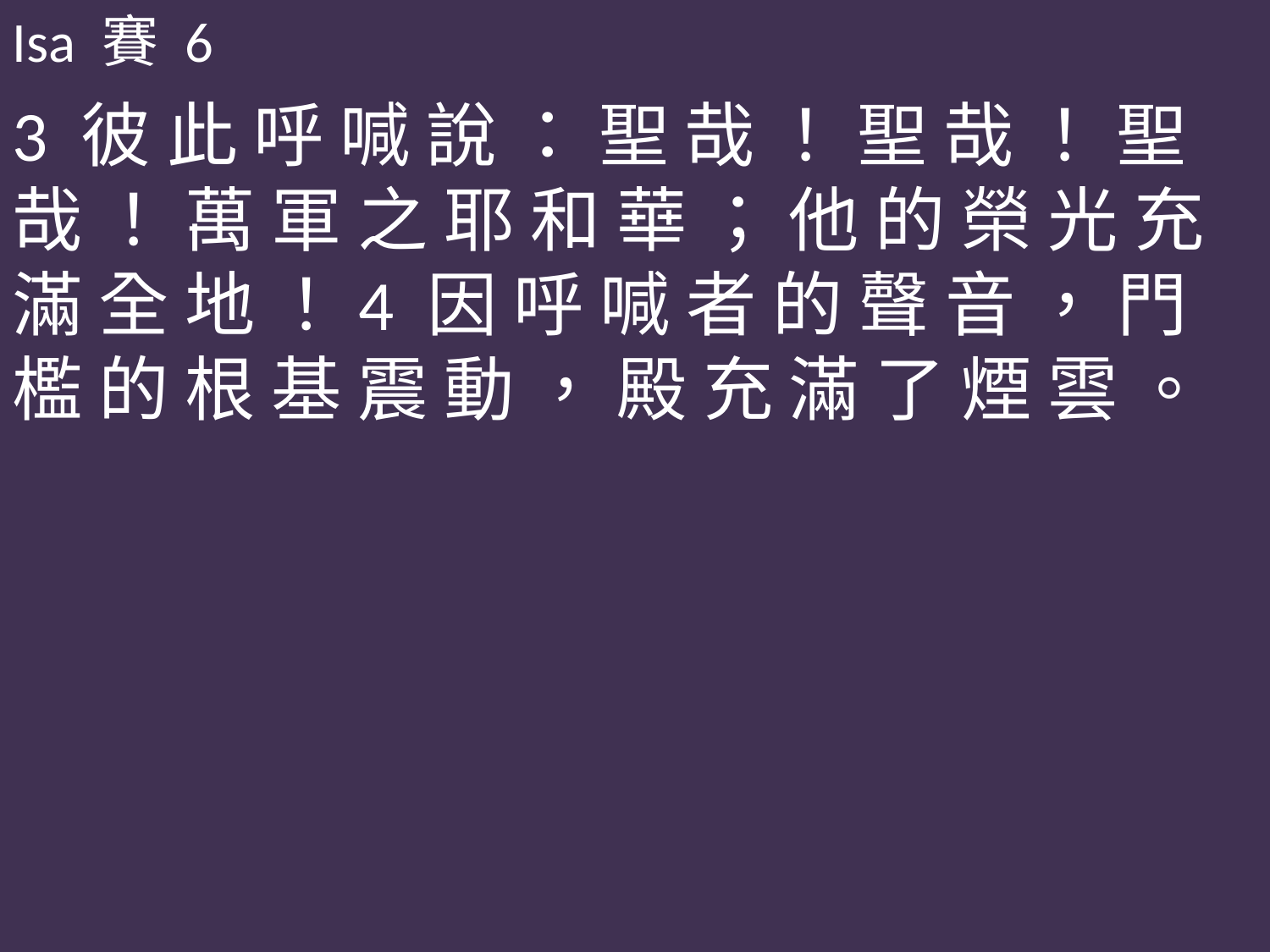

Isa 賽 6
3 彼 此 呼 喊 說 ： 聖 哉 ！ 聖 哉 ！ 聖 哉 ！ 萬 軍 之 耶 和 華 ； 他 的 榮 光 充 滿 全 地 ！4 因 呼 喊 者 的 聲 音 ， 門 檻 的 根 基 震 動 ， 殿 充 滿 了 煙 雲 。